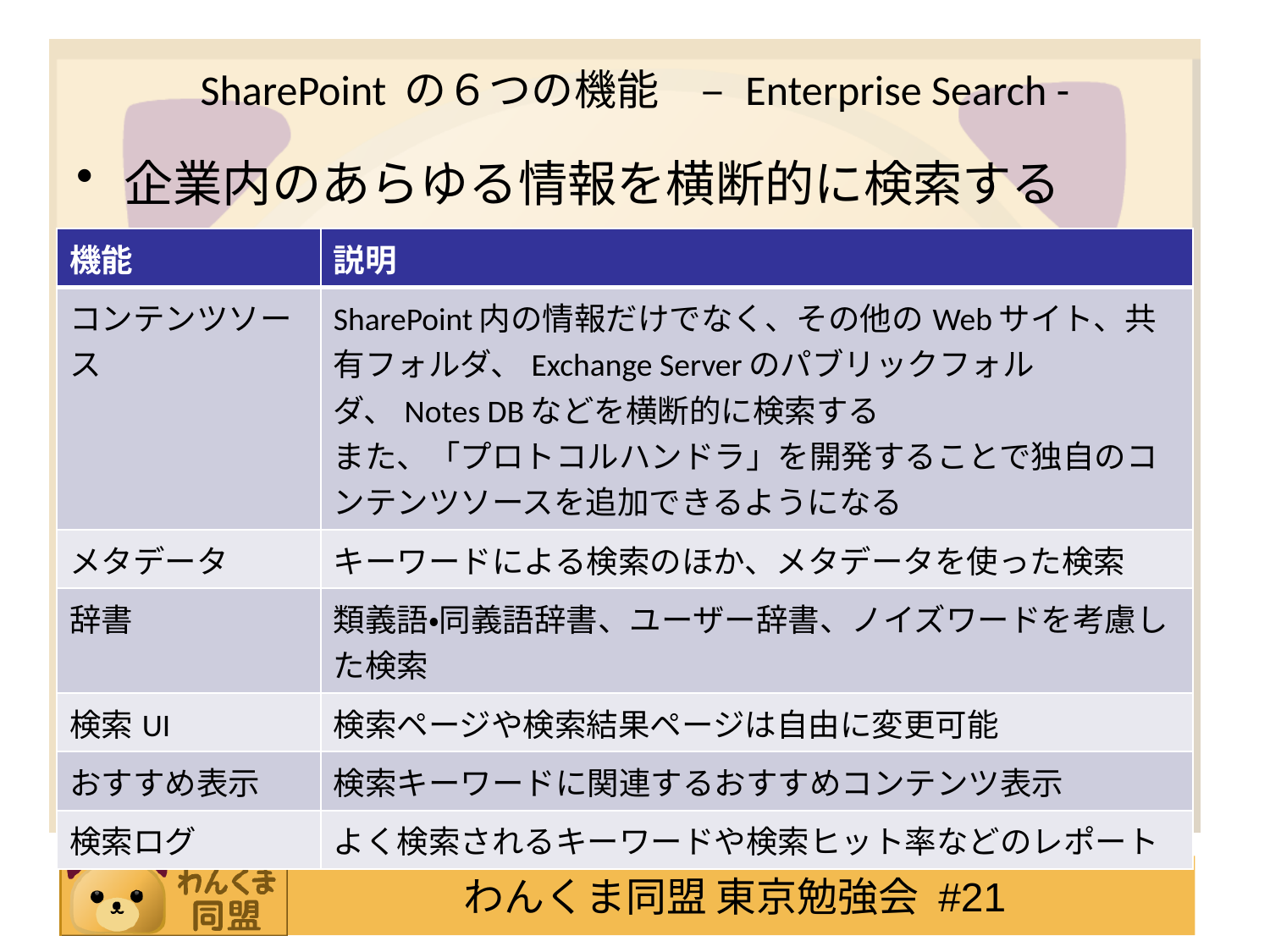

# SharePoint の６つの機能　– Enterprise Search -
企業内のあらゆる情報を横断的に検索する

| 機能 | 説明 |
| --- | --- |
| コンテンツソース | SharePoint内の情報だけでなく、その他のWebサイト、共有フォルダ、Exchange Serverのパブリックフォルダ、Notes DBなどを横断的に検索する また、「プロトコルハンドラ」を開発することで独自のコンテンツソースを追加できるようになる |
| メタデータ | キーワードによる検索のほか、メタデータを使った検索 |
| 辞書 | 類義語・同義語辞書、ユーザー辞書、ノイズワードを考慮した検索 |
| 検索UI | 検索ページや検索結果ページは自由に変更可能 |
| おすすめ表示 | 検索キーワードに関連するおすすめコンテンツ表示 |
| 検索ログ | よく検索されるキーワードや検索ヒット率などのレポート |